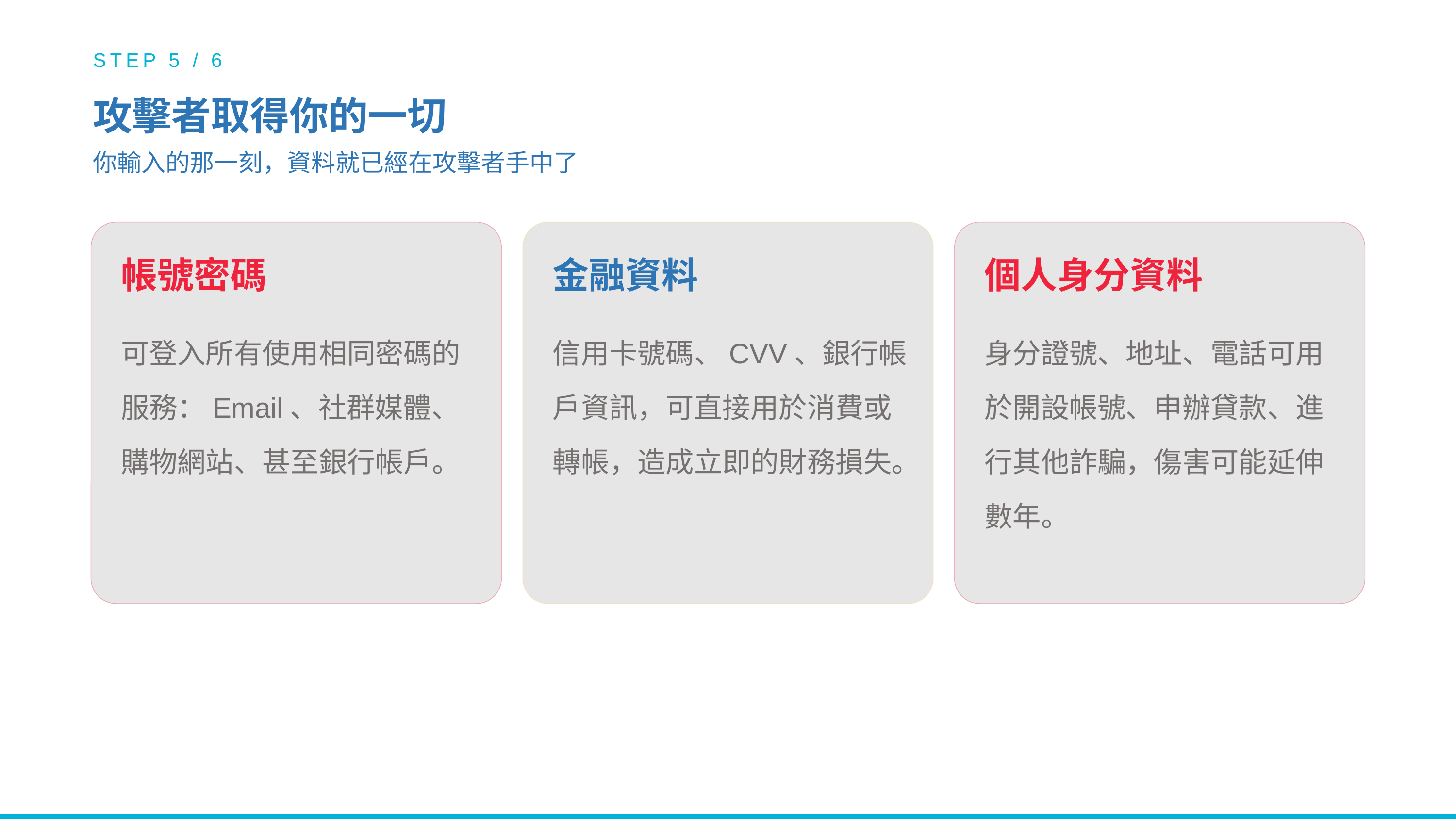

STEP 5 / 6
攻擊者取得你的一切
你輸入的那一刻，資料就已經在攻擊者手中了

帳號密碼
金融資料
個人身分資料
身分證號、地址、電話可用於開設帳號、申辦貸款、進行其他詐騙，傷害可能延伸數年。
可登入所有使用相同密碼的服務：Email、社群媒體、購物網站、甚至銀行帳戶。
信用卡號碼、CVV、銀行帳戶資訊，可直接用於消費或轉帳，造成立即的財務損失。